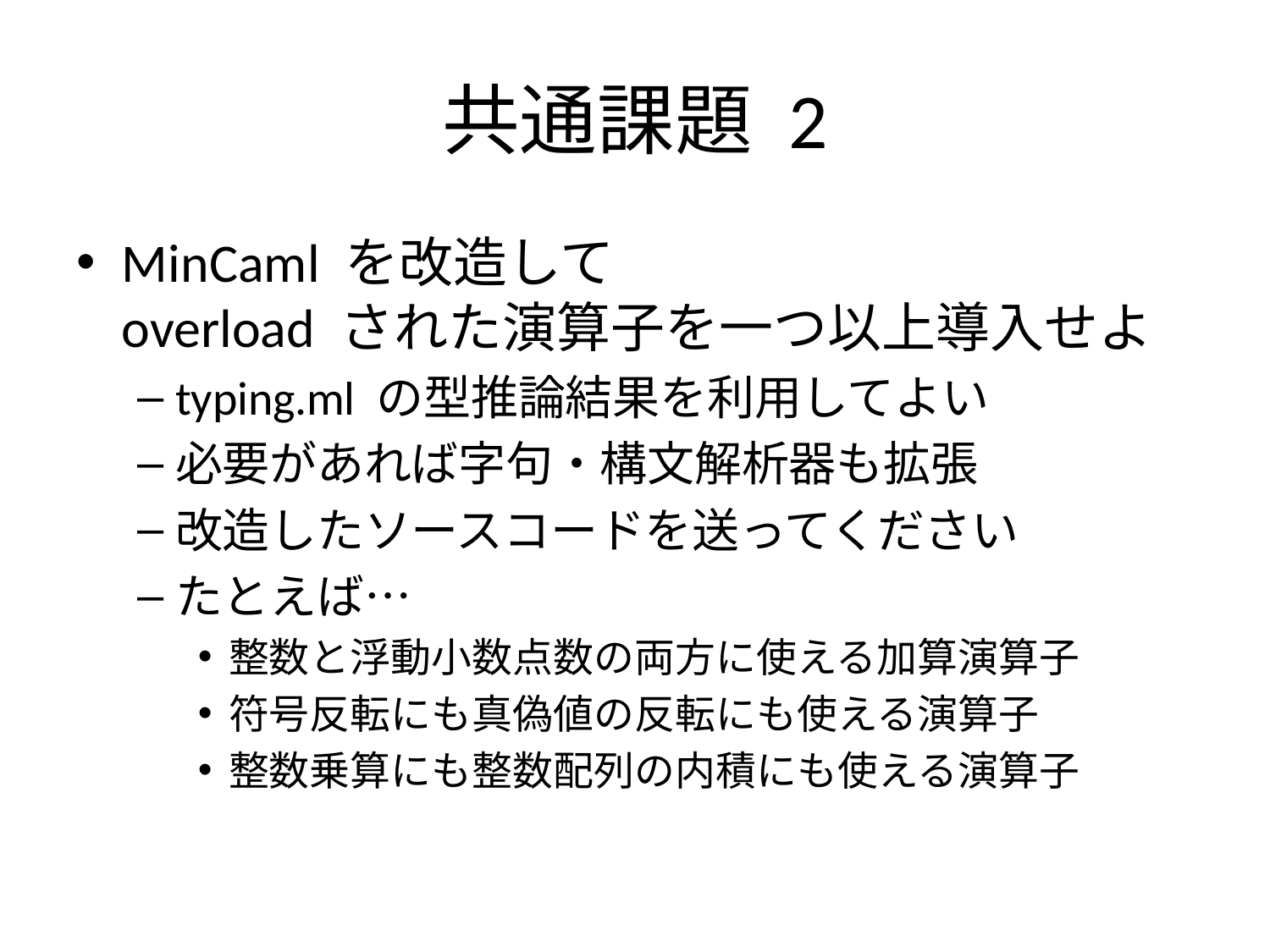

# 共通課題 2
MinCaml を改造して
overload された演算子を一つ以上導入せよ
typing.ml の型推論結果を利用してよい
必要があれば字句・構文解析器も拡張
改造したソースコードを送ってください
たとえば…
整数と浮動小数点数の両方に使える加算演算子
符号反転にも真偽値の反転にも使える演算子
整数乗算にも整数配列の内積にも使える演算子